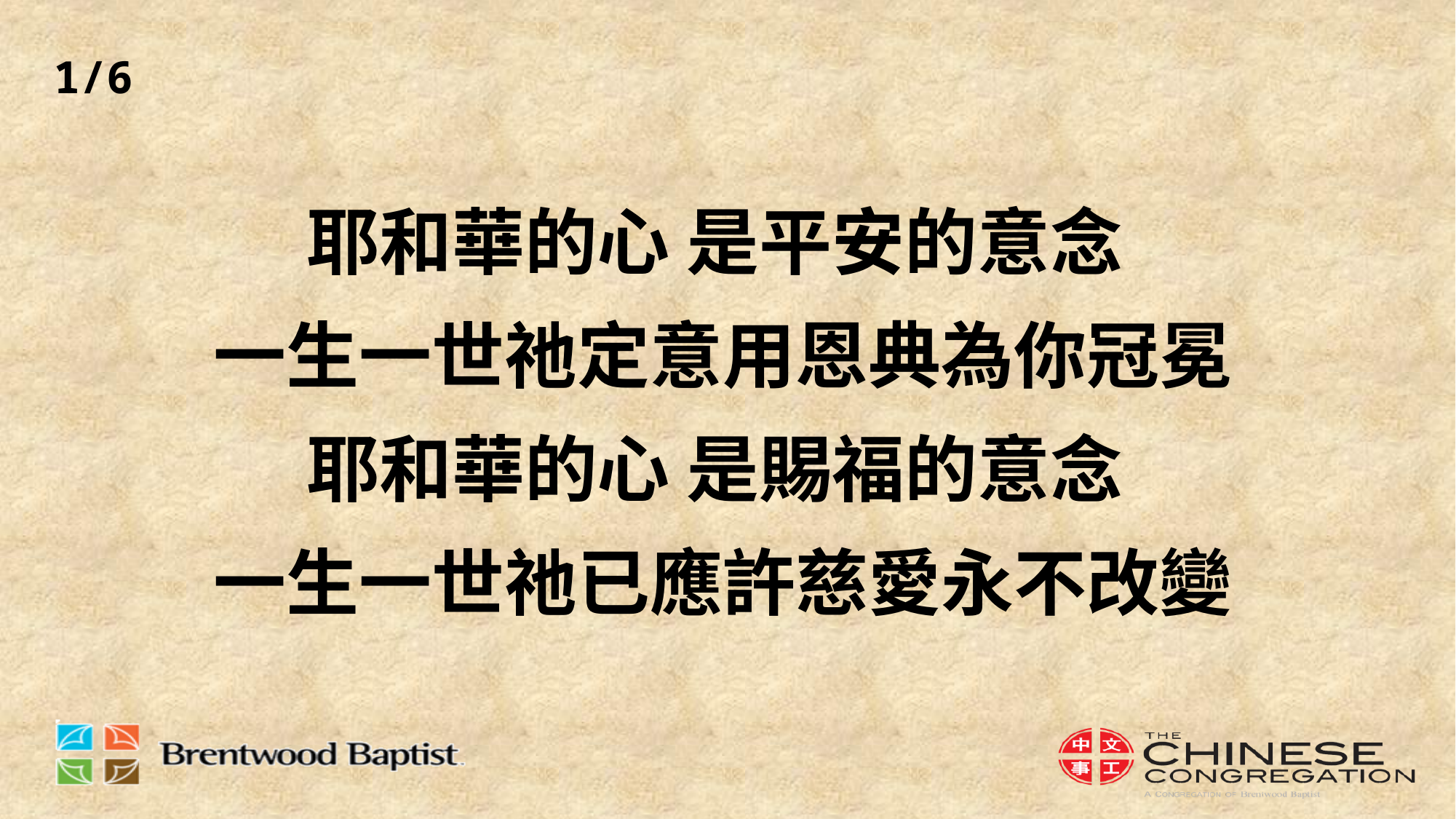

1/6
# 耶和華的心 是平安的意念 一生一世祂定意用恩典為你冠冕 耶和華的心 是賜福的意念 一生一世祂已應許慈愛永不改變